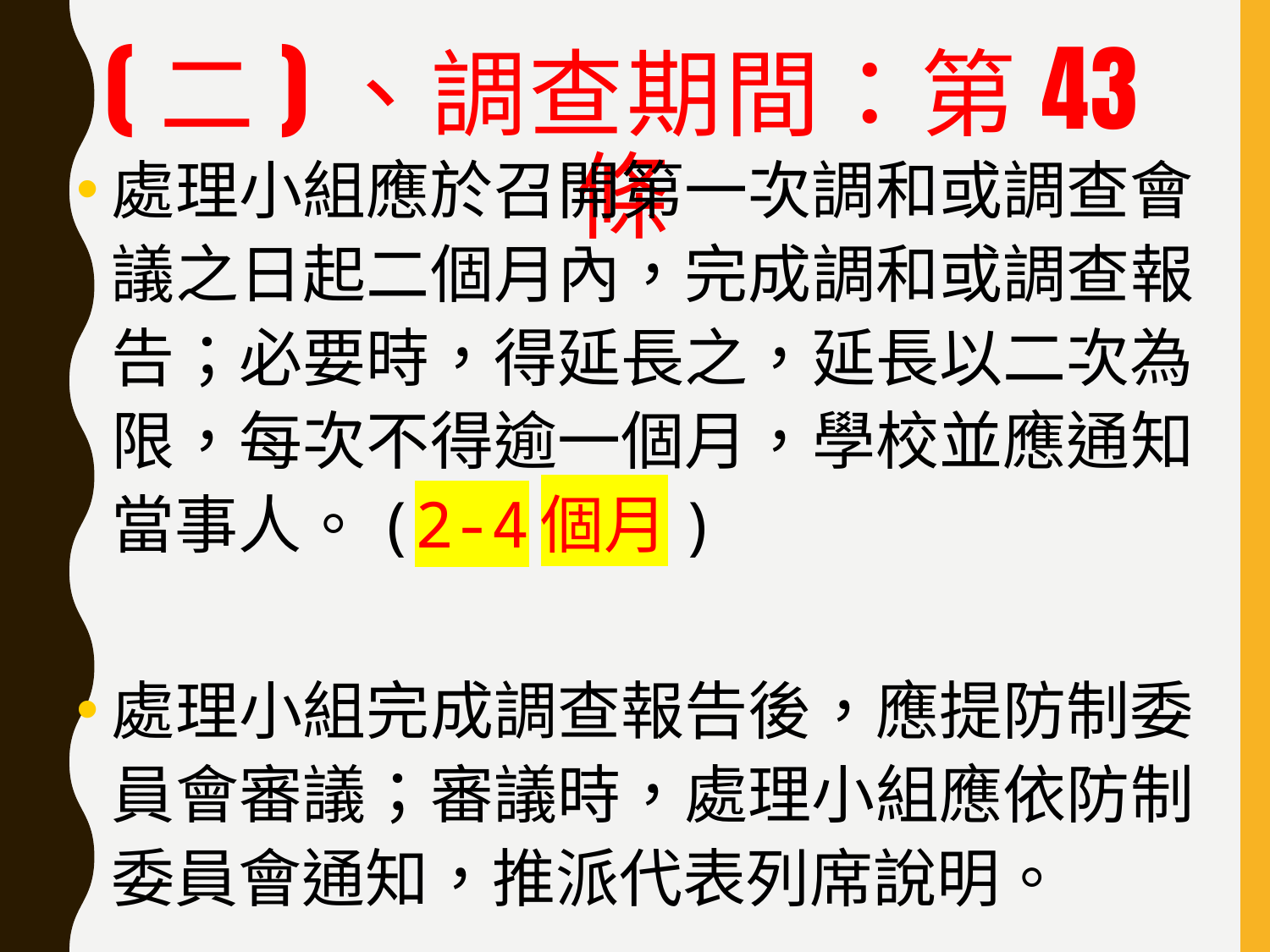

# (二)、調查期間：第43條
處理小組應於召開第一次調和或調查會議之日起二個月內，完成調和或調查報告；必要時，得延長之，延長以二次為限，每次不得逾一個月，學校並應通知當事人。(2-4個月)

處理小組完成調查報告後，應提防制委員會審議；審議時，處理小組應依防制委員會通知，推派代表列席說明。